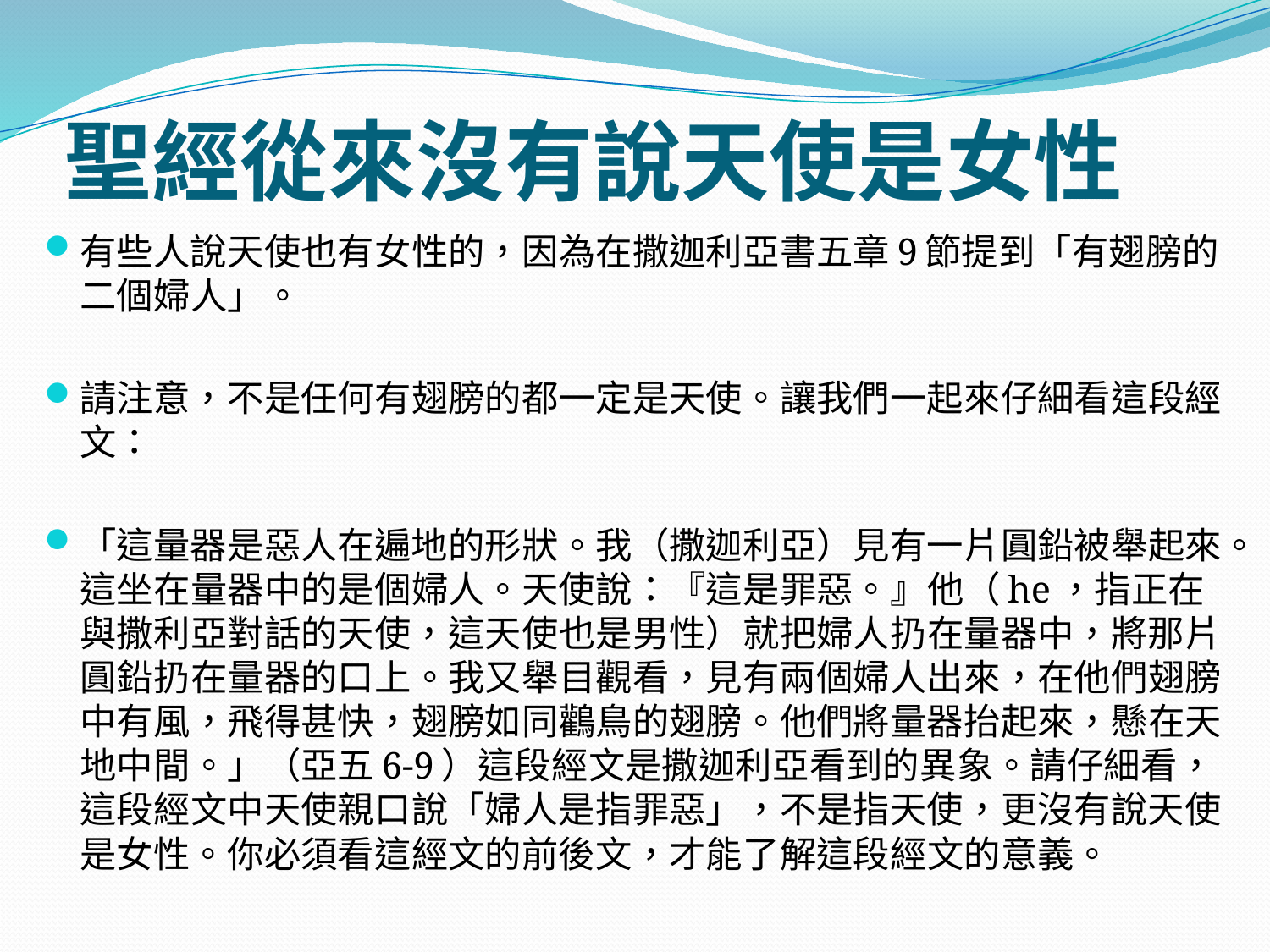

# 聖經從來沒有說天使是女性
有些人說天使也有女性的，因為在撒迦利亞書五章9節提到「有翅膀的二個婦人」。

請注意，不是任何有翅膀的都一定是天使。讓我們一起來仔細看這段經文：

「這量器是惡人在遍地的形狀。我（撒迦利亞）見有一片圓鉛被舉起來。這坐在量器中的是個婦人。天使說：『這是罪惡。』他（he，指正在與撒利亞對話的天使，這天使也是男性）就把婦人扔在量器中，將那片圓鉛扔在量器的口上。我又舉目觀看，見有兩個婦人出來，在他們翅膀中有風，飛得甚快，翅膀如同鸛鳥的翅膀。他們將量器抬起來，懸在天地中間。」（亞五6-9）這段經文是撒迦利亞看到的異象。請仔細看，這段經文中天使親口說「婦人是指罪惡」，不是指天使，更沒有說天使是女性。你必須看這經文的前後文，才能了解這段經文的意義。